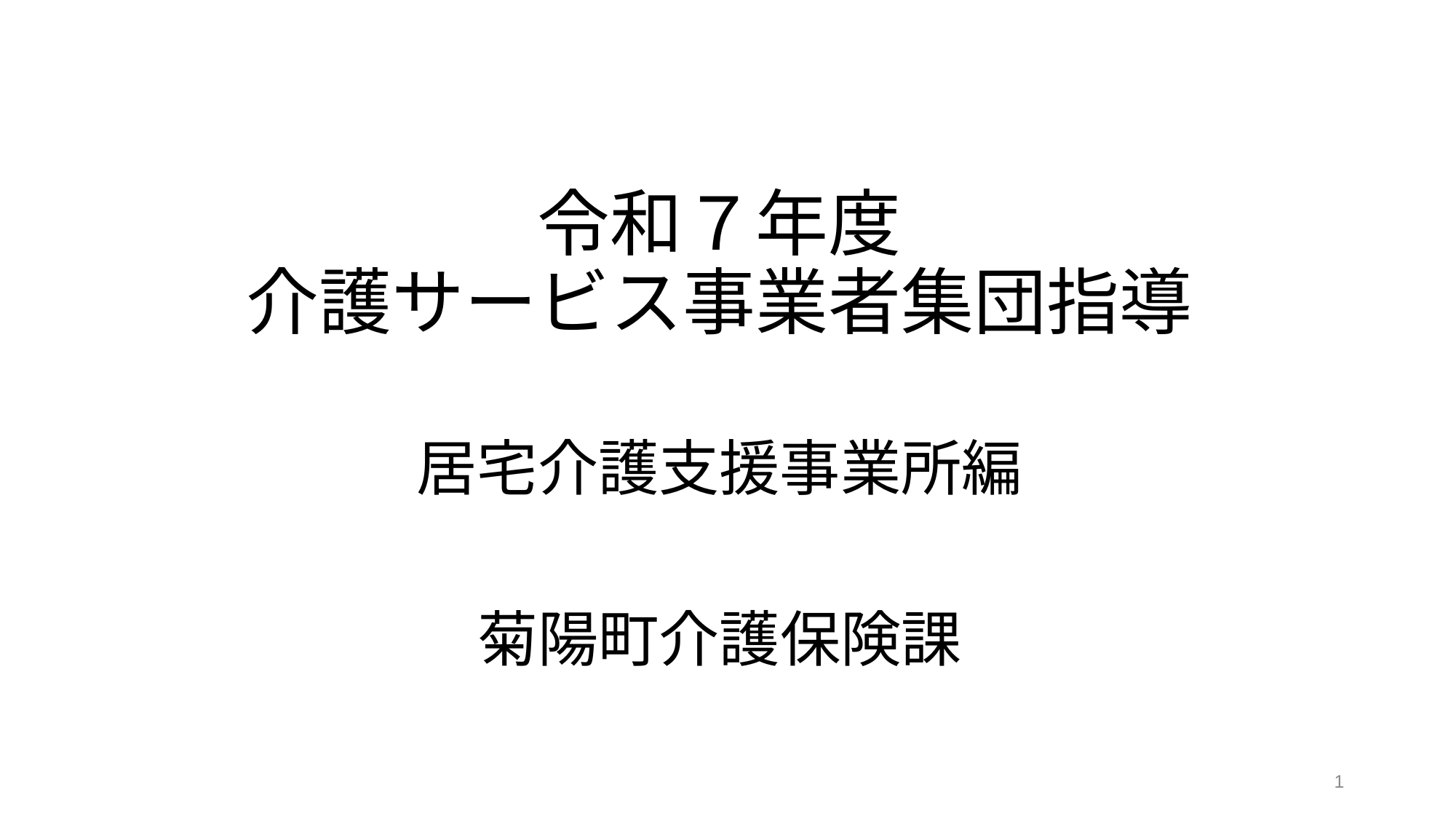

# 令和７年度 介護サービス事業者集団指導
居宅介護支援事業所編
菊陽町介護保険課
1